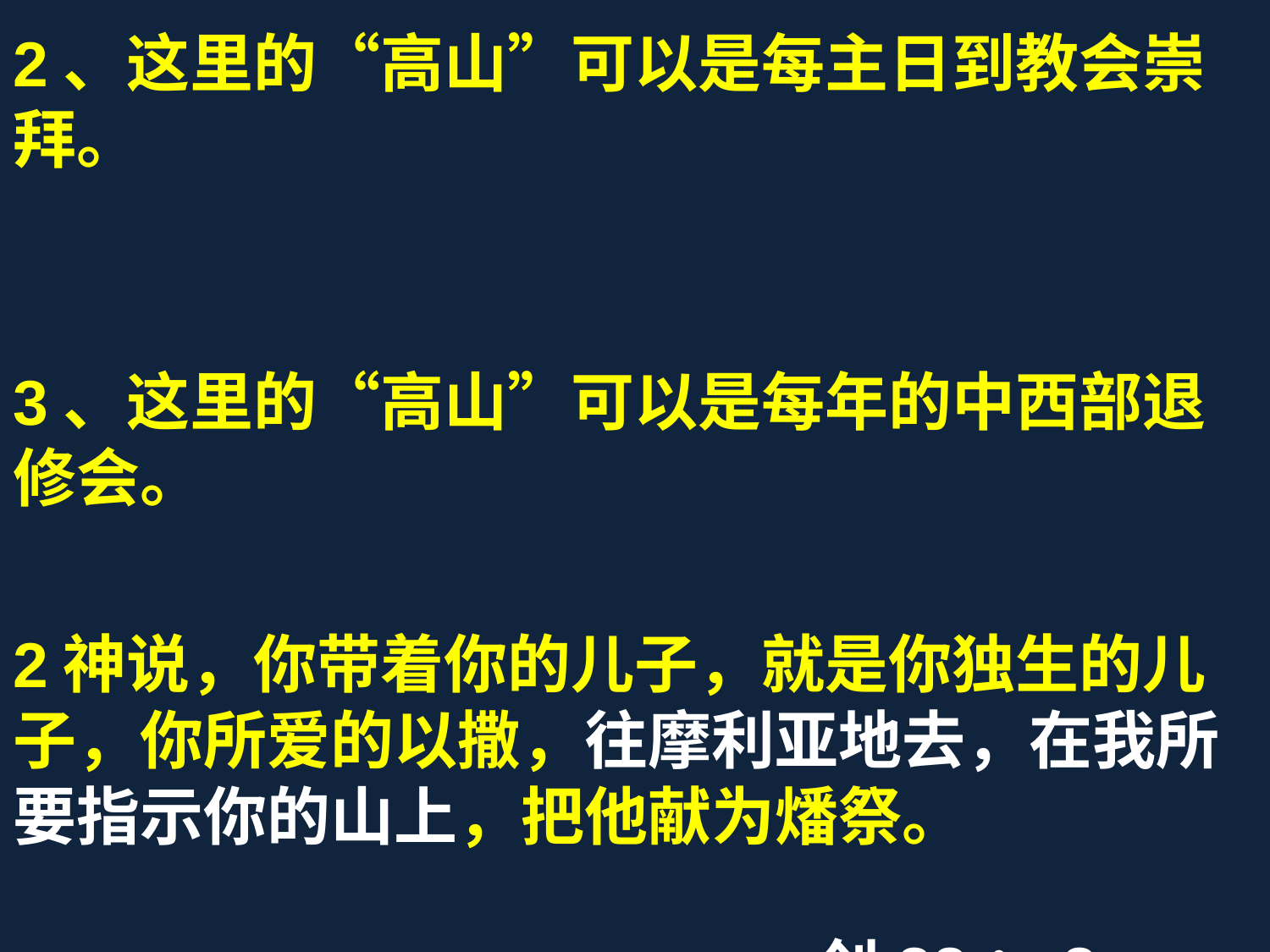

2、这里的“高山”可以是每主日到教会崇拜。
3、这里的“高山”可以是每年的中西部退修会。
2神说，你带着你的儿子，就是你独生的儿子，你所爱的以撒，往摩利亚地去，在我所要指示你的山上，把他献为燔祭。
                                                        创22：2